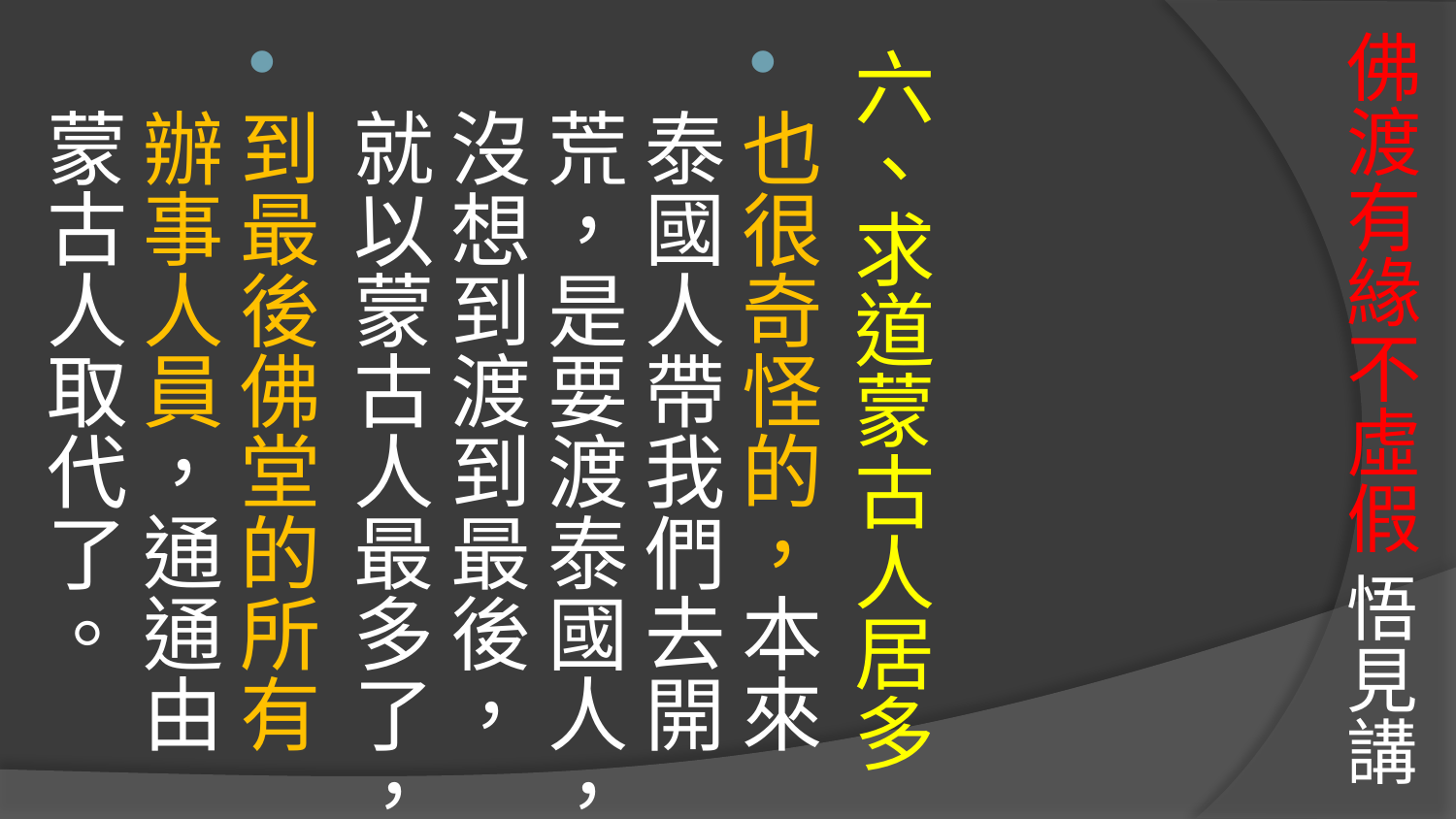

# 佛渡有緣不虛假 悟見講
六、求道蒙古人居多
也很奇怪的，本來泰國人帶我們去開荒，是要渡泰國人，沒想到渡到最後，就以蒙古人最多了，
到最後佛堂的所有辦事人員，通通由蒙古人取代了。